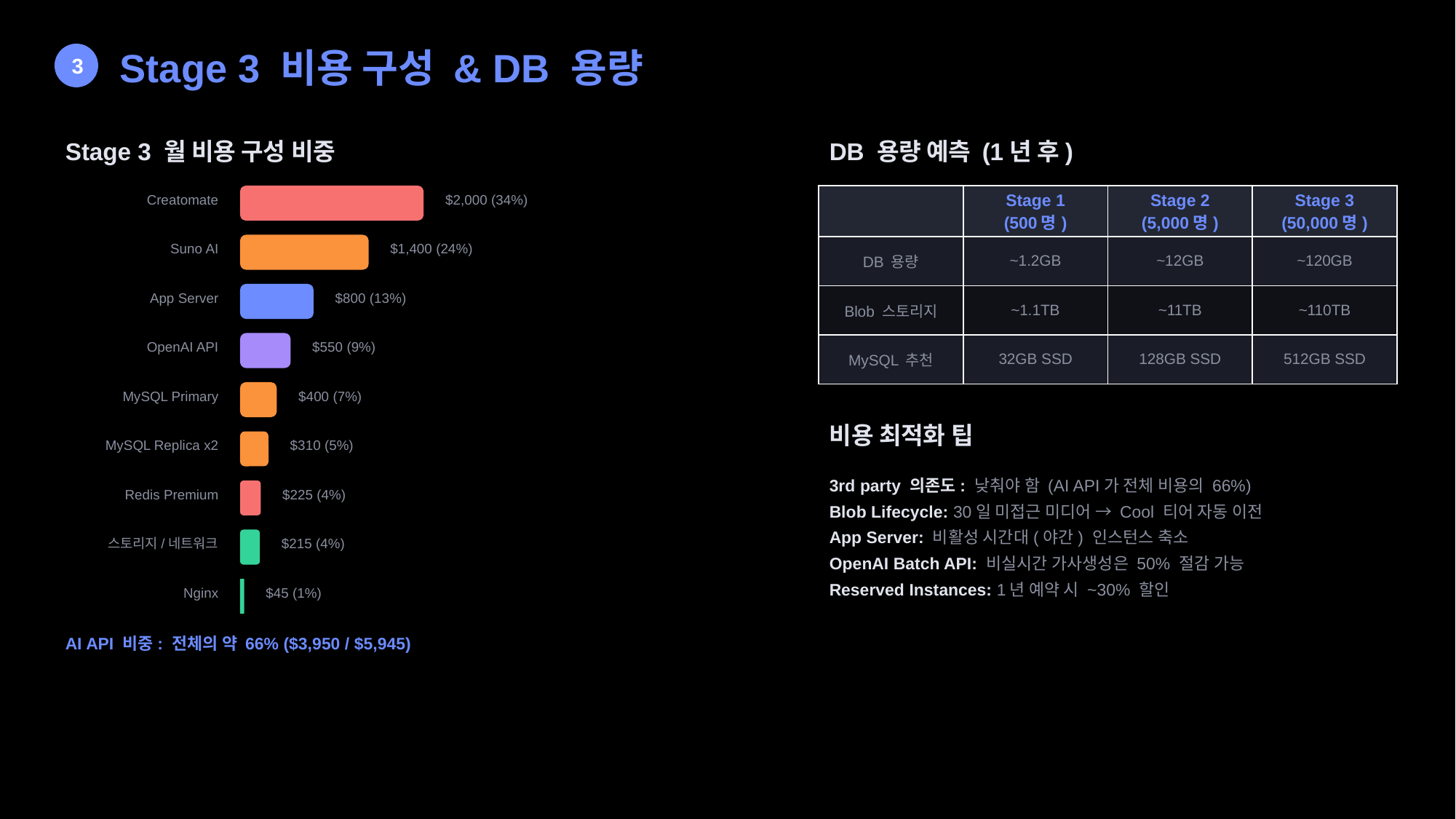

Stage 3 비용 구성 & DB 용량
3
Stage 3 월 비용 구성 비중
DB 용량 예측 (1년 후)
Creatomate

$2,000 (34%)
|  | Stage 1 (500명) | Stage 2 (5,000명) | Stage 3 (50,000명) |
| --- | --- | --- | --- |
| DB 용량 | ~1.2GB | ~12GB | ~120GB |
| Blob 스토리지 | ~1.1TB | ~11TB | ~110TB |
| MySQL 추천 | 32GB SSD | 128GB SSD | 512GB SSD |
Suno AI

$1,400 (24%)
App Server

$800 (13%)
OpenAI API

$550 (9%)
MySQL Primary

$400 (7%)
비용 최적화 팁
MySQL Replica x2

$310 (5%)
3rd party 의존도: 낮춰야 함 (AI API가 전체 비용의 66%)
Blob Lifecycle: 30일 미접근 미디어 → Cool 티어 자동 이전
App Server: 비활성 시간대(야간) 인스턴스 축소
OpenAI Batch API: 비실시간 가사생성은 50% 절감 가능
Reserved Instances: 1년 예약 시 ~30% 할인
Redis Premium

$225 (4%)
스토리지/네트워크

$215 (4%)
Nginx

$45 (1%)
AI API 비중: 전체의 약 66% ($3,950 / $5,945)